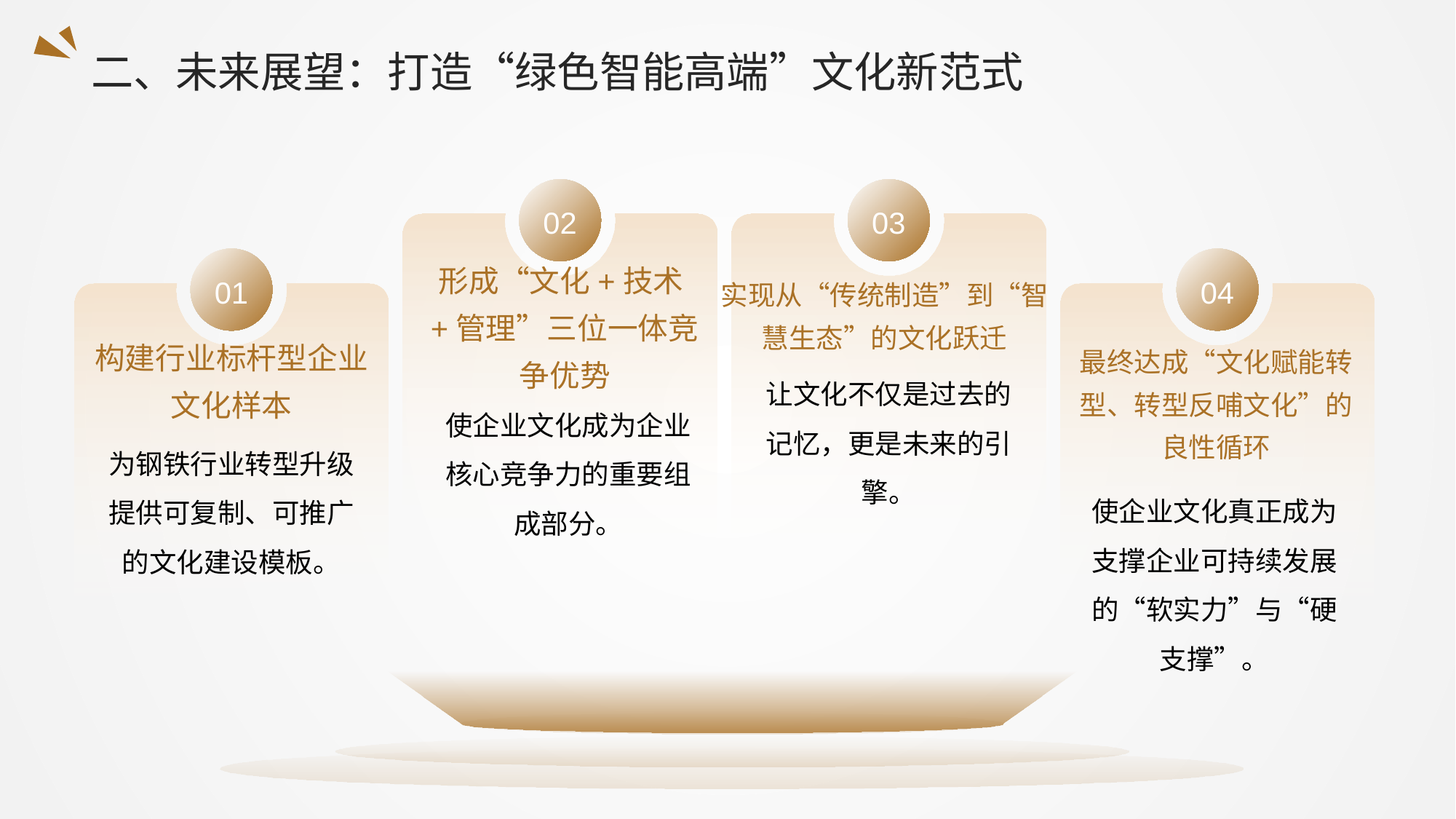

二、未来展望：打造“绿色智能高端”文化新范式

02
03

01
04

实现从“传统制造”到“智慧生态”的文化跃迁
形成“文化+技术+管理”三位一体竞争优势
构建行业标杆型企业文化样本
让文化不仅是过去的记忆，更是未来的引擎。
使企业文化成为企业核心竞争力的重要组成部分。
最终达成“文化赋能转型、转型反哺文化”的良性循环
为钢铁行业转型升级提供可复制、可推广的文化建设模板。
使企业文化真正成为支撑企业可持续发展的“软实力”与“硬支撑”。